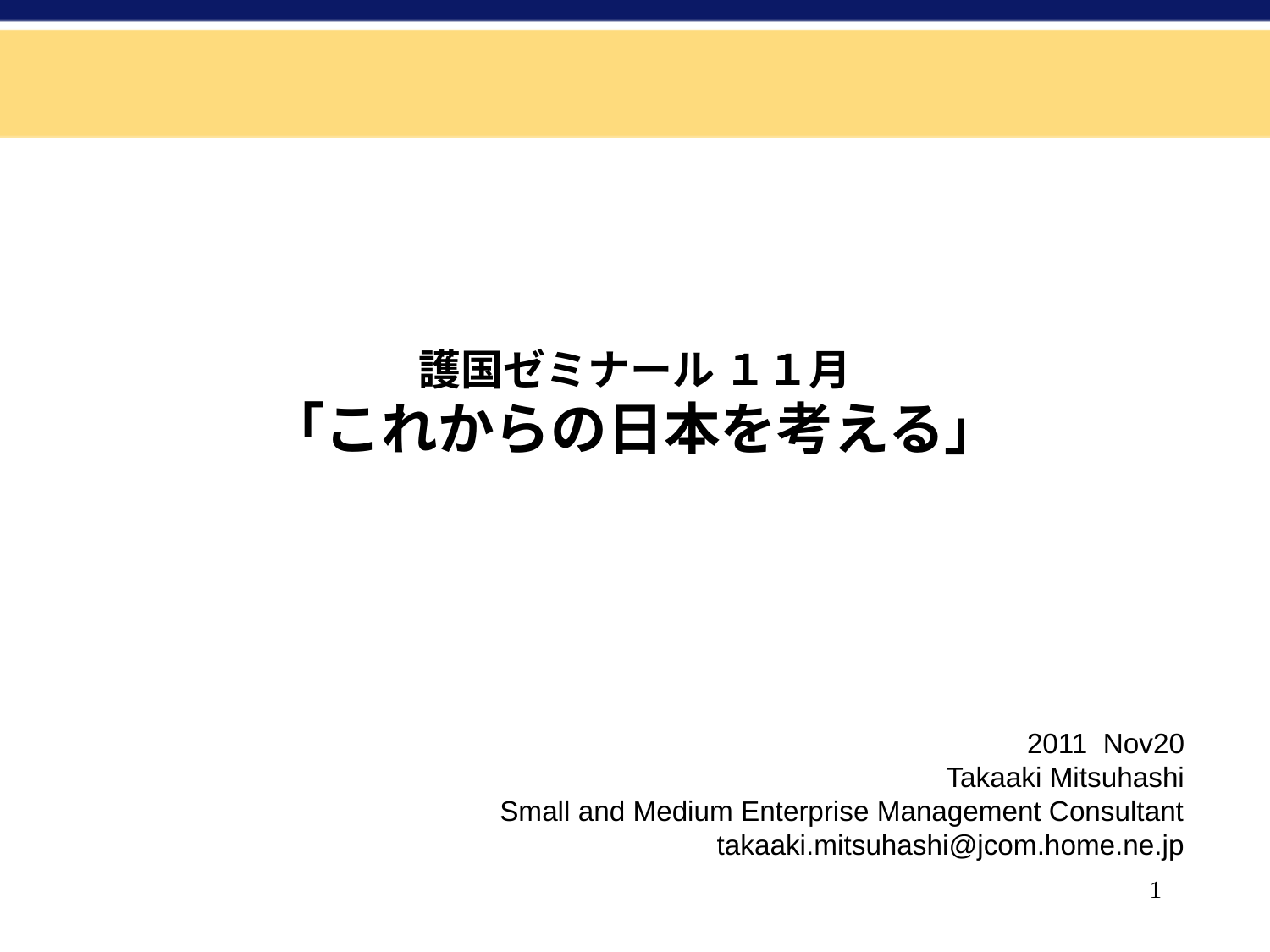

# 護国ゼミナール １１月 「これからの日本を考える」
2011  Nov20
Takaaki Mitsuhashi
Small and Medium Enterprise Management Consultant
takaaki.mitsuhashi@jcom.home.ne.jp
1